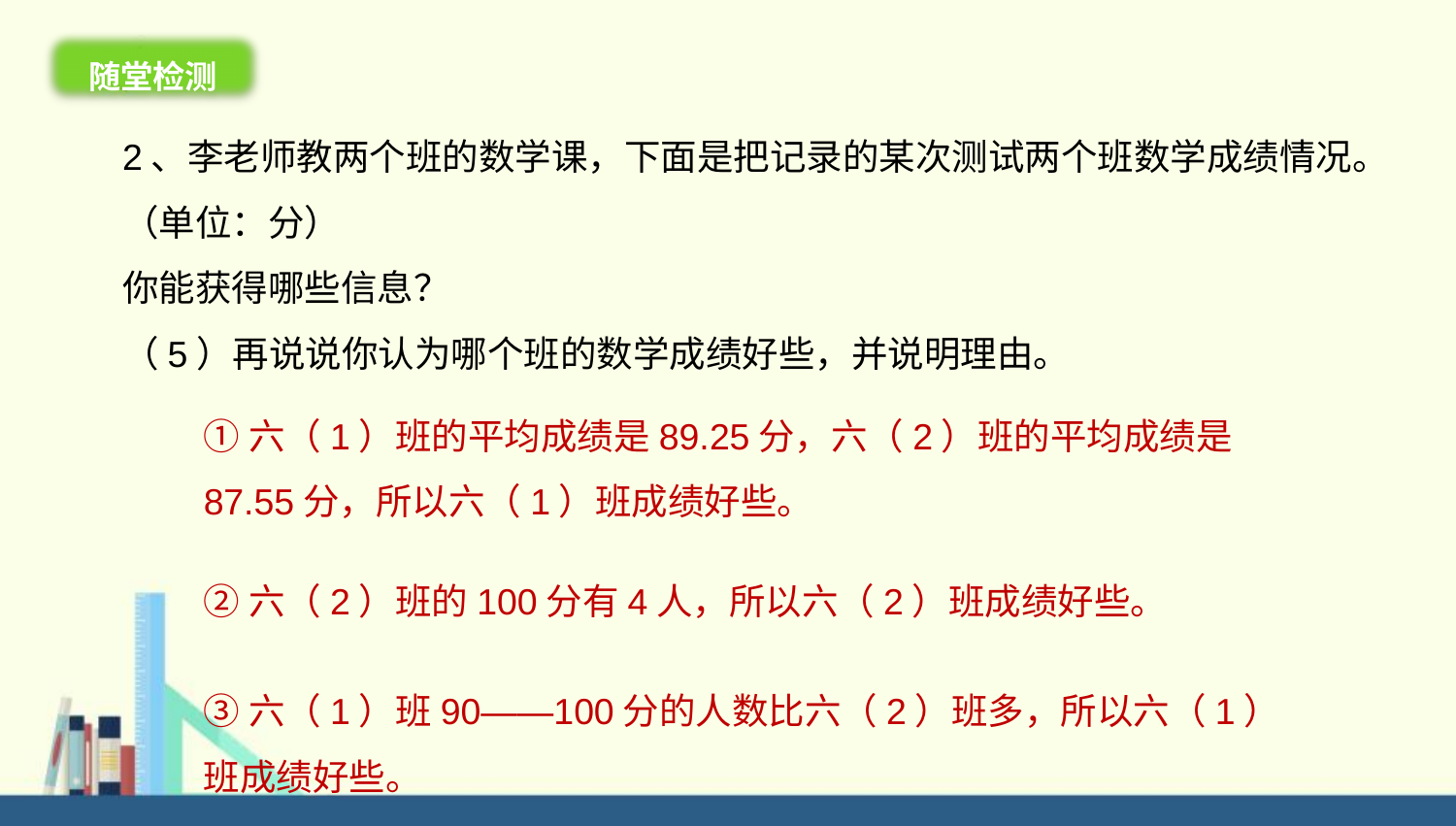

随堂检测
2、李老师教两个班的数学课，下面是把记录的某次测试两个班数学成绩情况。（单位：分）
你能获得哪些信息？
（5）再说说你认为哪个班的数学成绩好些，并说明理由。
①六（1）班的平均成绩是89.25分，六（2）班的平均成绩是87.55分，所以六（1）班成绩好些。
②六（2）班的100分有4人，所以六（2）班成绩好些。
③六（1）班90——100分的人数比六（2）班多，所以六（1）班成绩好些。